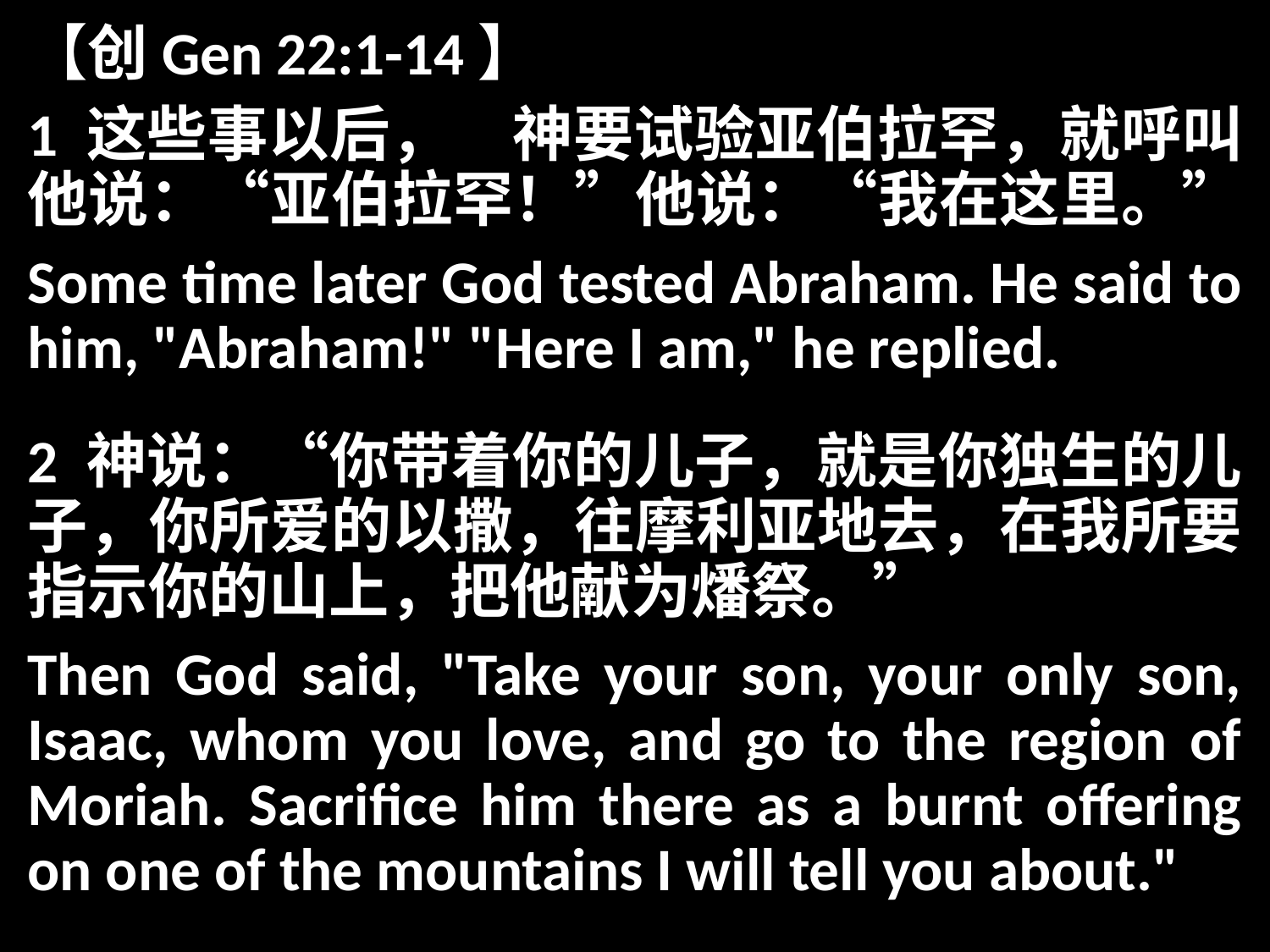

【创Gen 22:1-14】
1 这些事以后，　神要试验亚伯拉罕，就呼叫他说：“亚伯拉罕！”他说：“我在这里。”
Some time later God tested Abraham. He said to him, "Abraham!" "Here I am," he replied.

2 神说：“你带着你的儿子，就是你独生的儿子，你所爱的以撒，往摩利亚地去，在我所要指示你的山上，把他献为燔祭。”
Then God said, "Take your son, your only son, Isaac, whom you love, and go to the region of Moriah. Sacrifice him there as a burnt offering on one of the mountains I will tell you about."